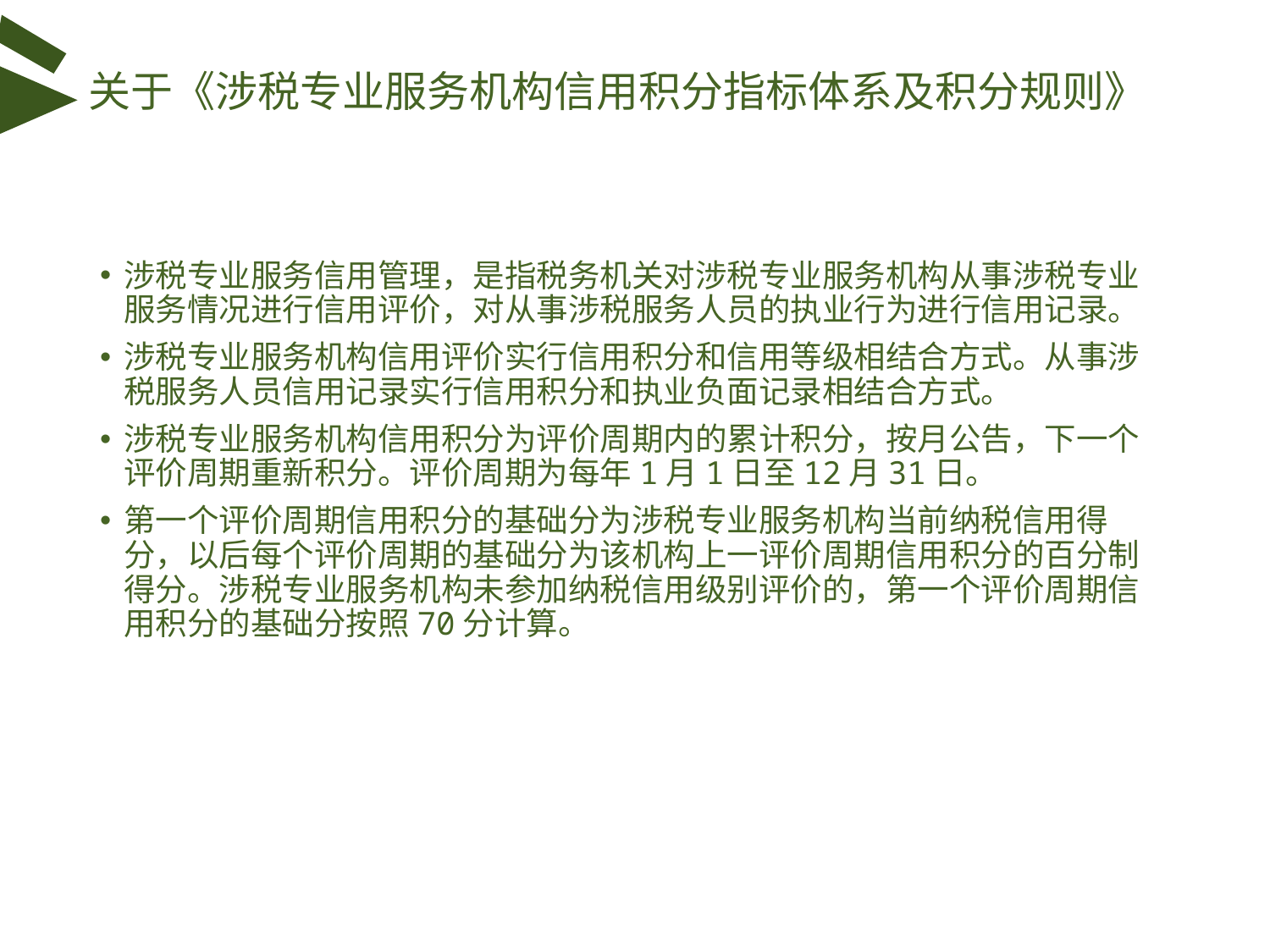

# 关于《涉税专业服务机构信用积分指标体系及积分规则》
涉税专业服务信用管理，是指税务机关对涉税专业服务机构从事涉税专业服务情况进行信用评价，对从事涉税服务人员的执业行为进行信用记录。
涉税专业服务机构信用评价实行信用积分和信用等级相结合方式。从事涉税服务人员信用记录实行信用积分和执业负面记录相结合方式。
涉税专业服务机构信用积分为评价周期内的累计积分，按月公告，下一个评价周期重新积分。评价周期为每年1月1日至12月31日。
第一个评价周期信用积分的基础分为涉税专业服务机构当前纳税信用得分，以后每个评价周期的基础分为该机构上一评价周期信用积分的百分制得分。涉税专业服务机构未参加纳税信用级别评价的，第一个评价周期信用积分的基础分按照70分计算。